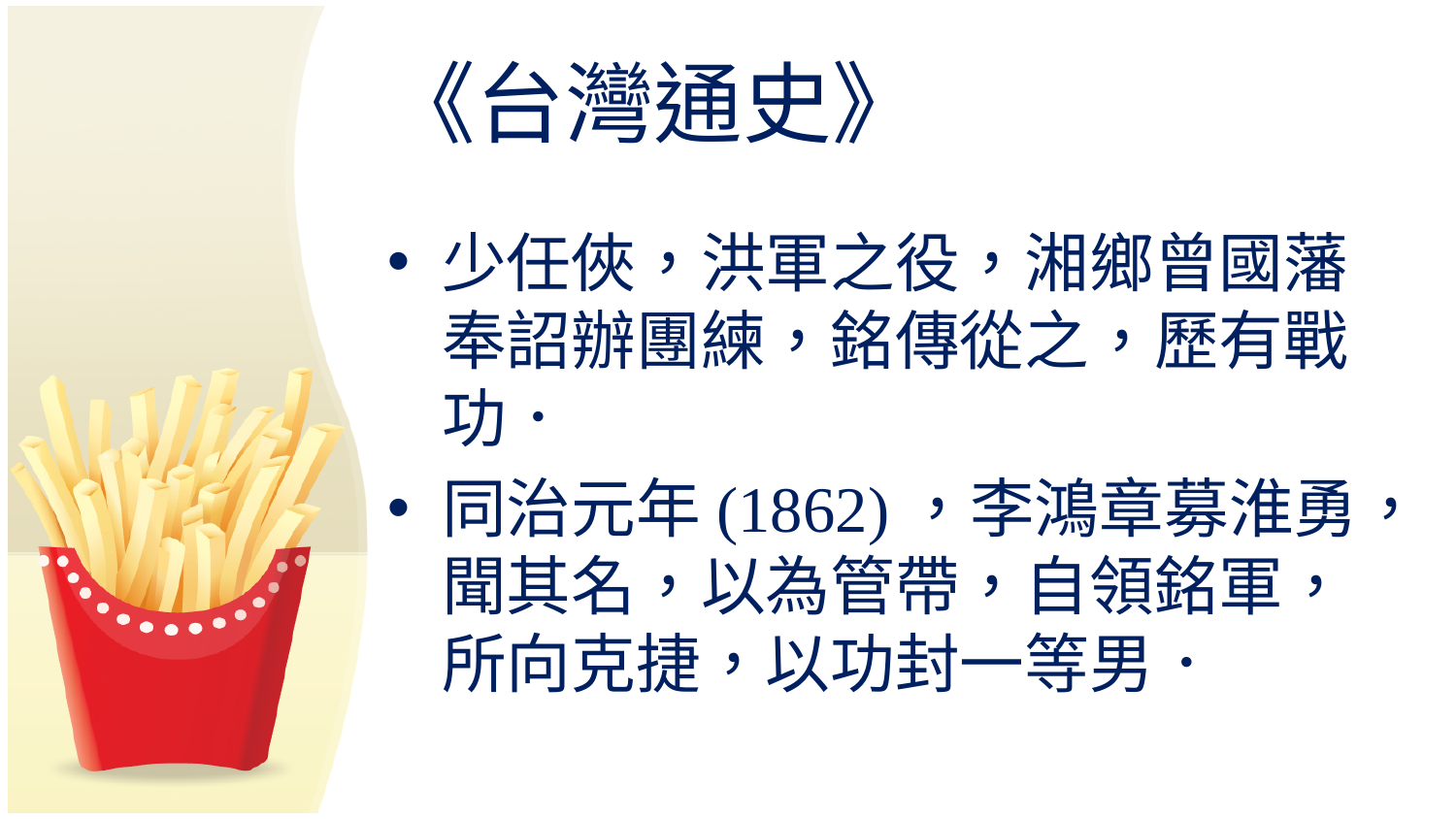

# 《台灣通史》
少任俠，洪軍之役，湘鄉曾國藩奉詔辦團練，銘傳從之，歷有戰功．
同治元年(1862)，李鴻章募淮勇，聞其名，以為管帶，自領銘軍，所向克捷，以功封一等男．